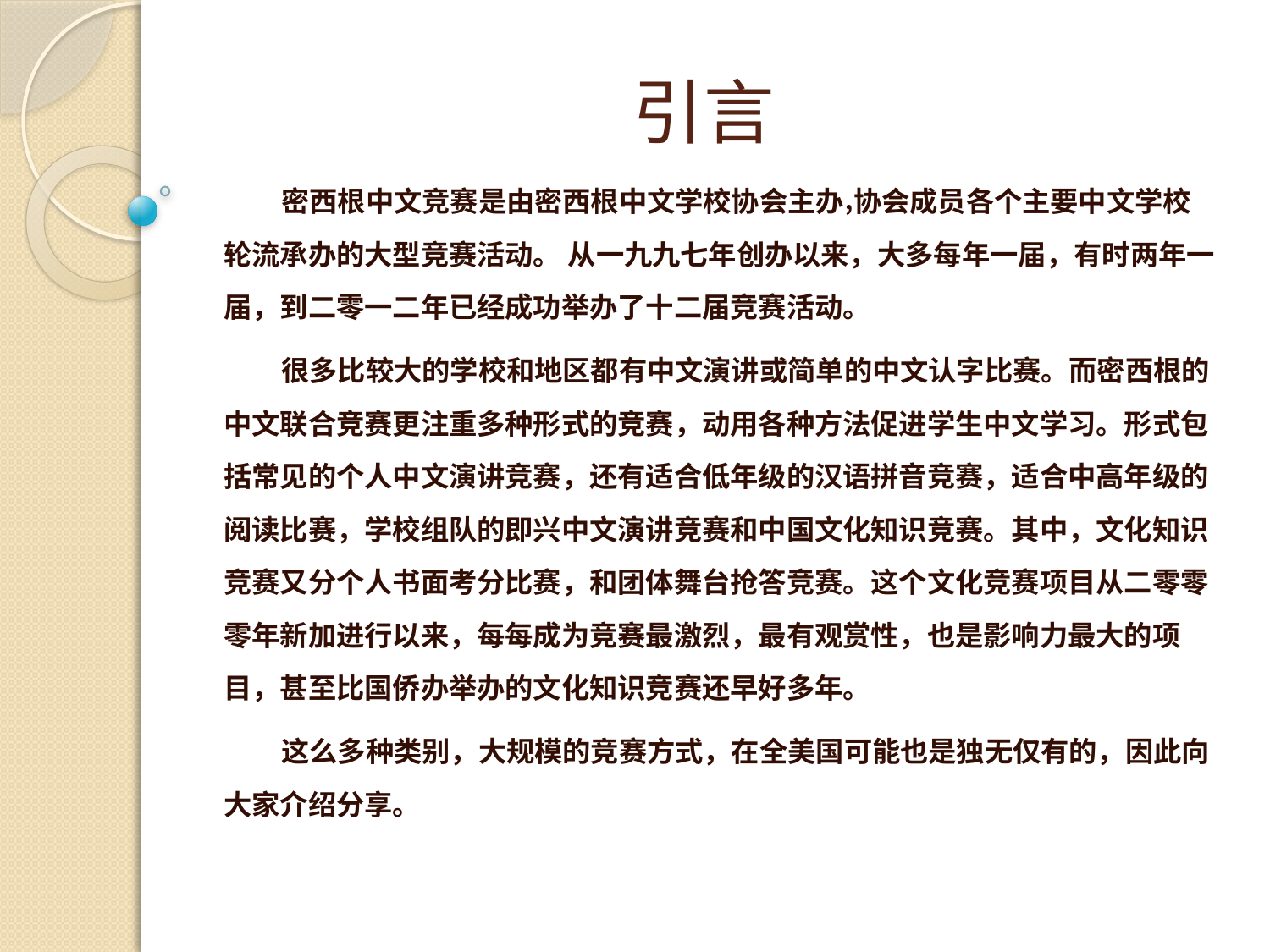

# 引言
        密西根中文竞赛是由密西根中文学校协会主办‚协会成员各个主要中文学校轮流承办的大型竞赛活动。 从一九九七年创办以来，大多每年一届，有时两年一届，到二零一二年已经成功举办了十二届竞赛活动。
        很多比较大的学校和地区都有中文演讲或简单的中文认字比赛。而密西根的中文联合竞赛更注重多种形式的竞赛，动用各种方法促进学生中文学习。形式包括常见的个人中文演讲竞赛，还有适合低年级的汉语拼音竞赛，适合中高年级的阅读比赛，学校组队的即兴中文演讲竞赛和中国文化知识竞赛。其中，文化知识竞赛又分个人书面考分比赛，和团体舞台抢答竞赛。这个文化竞赛项目从二零零零年新加进行以来，每每成为竞赛最激烈，最有观赏性，也是影响力最大的项目，甚至比国侨办举办的文化知识竞赛还早好多年。
        这么多种类别，大规模的竞赛方式，在全美国可能也是独无仅有的，因此向大家介绍分享。